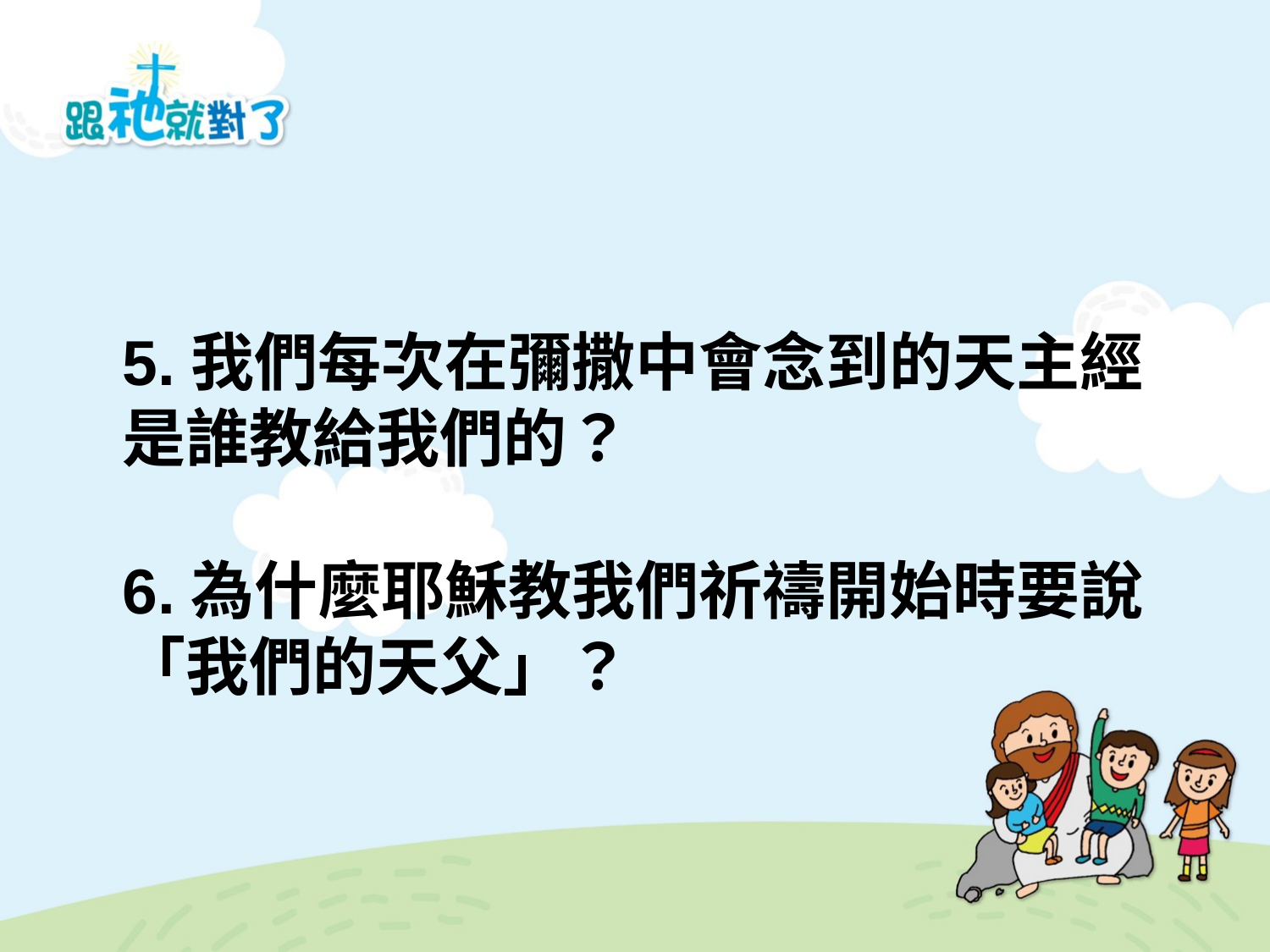

5.我們每次在彌撒中會念到的天主經是誰教給我們的？

6.為什麼耶穌教我們祈禱開始時要說「我們的天父」？